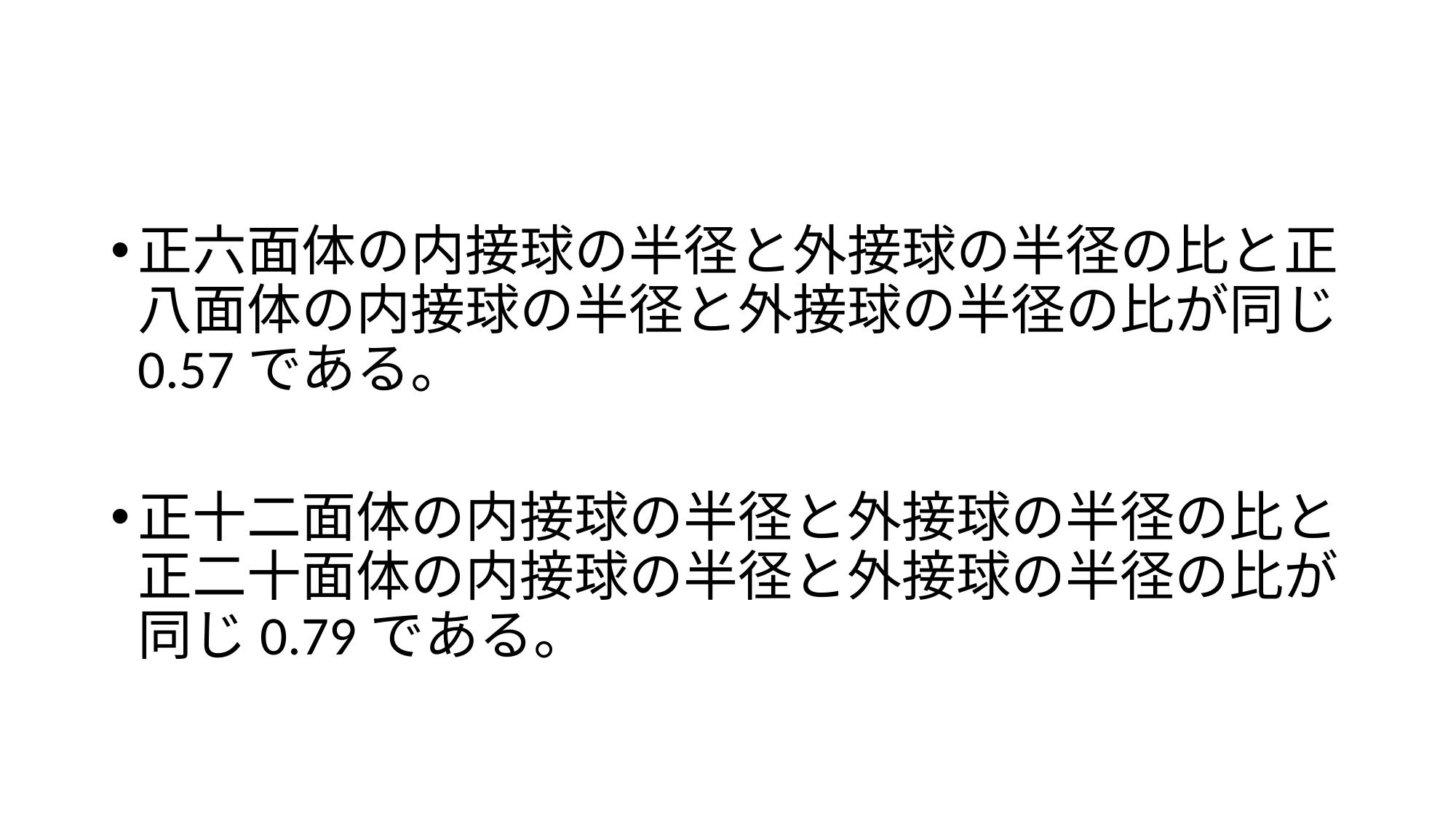

#
正六面体の内接球の半径と外接球の半径の比と正八面体の内接球の半径と外接球の半径の比が同じ0.57である。

正十二面体の内接球の半径と外接球の半径の比と正二十面体の内接球の半径と外接球の半径の比が同じ0.79である。